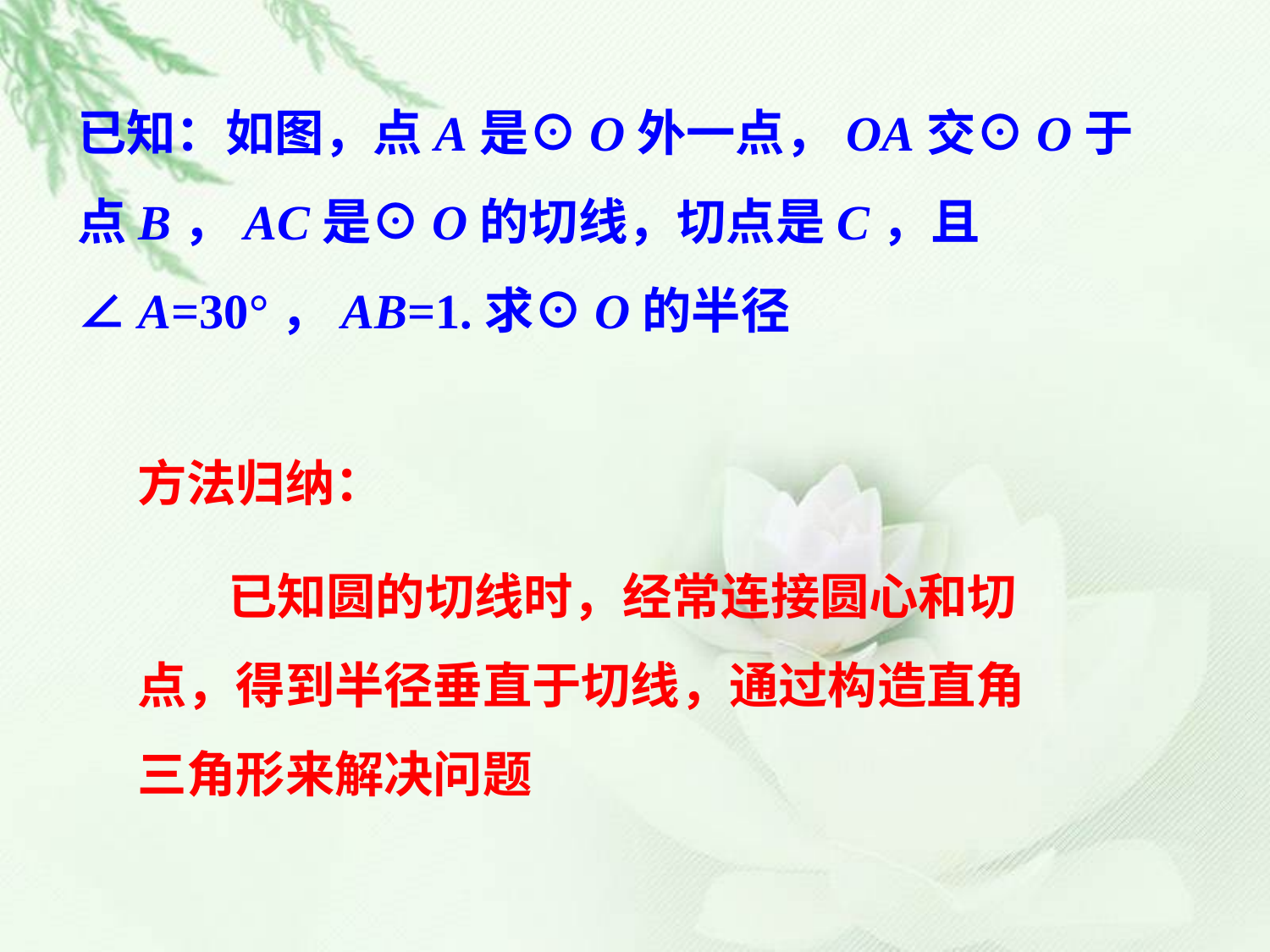

已知：如图，点A是⊙O外一点，OA交⊙O于点B，AC是⊙O的切线，切点是C，且∠A=30°，AB=1.求⊙O的半径
方法归纳：
       已知圆的切线时，经常连接圆心和切点，得到半径垂直于切线，通过构造直角三角形来解决问题